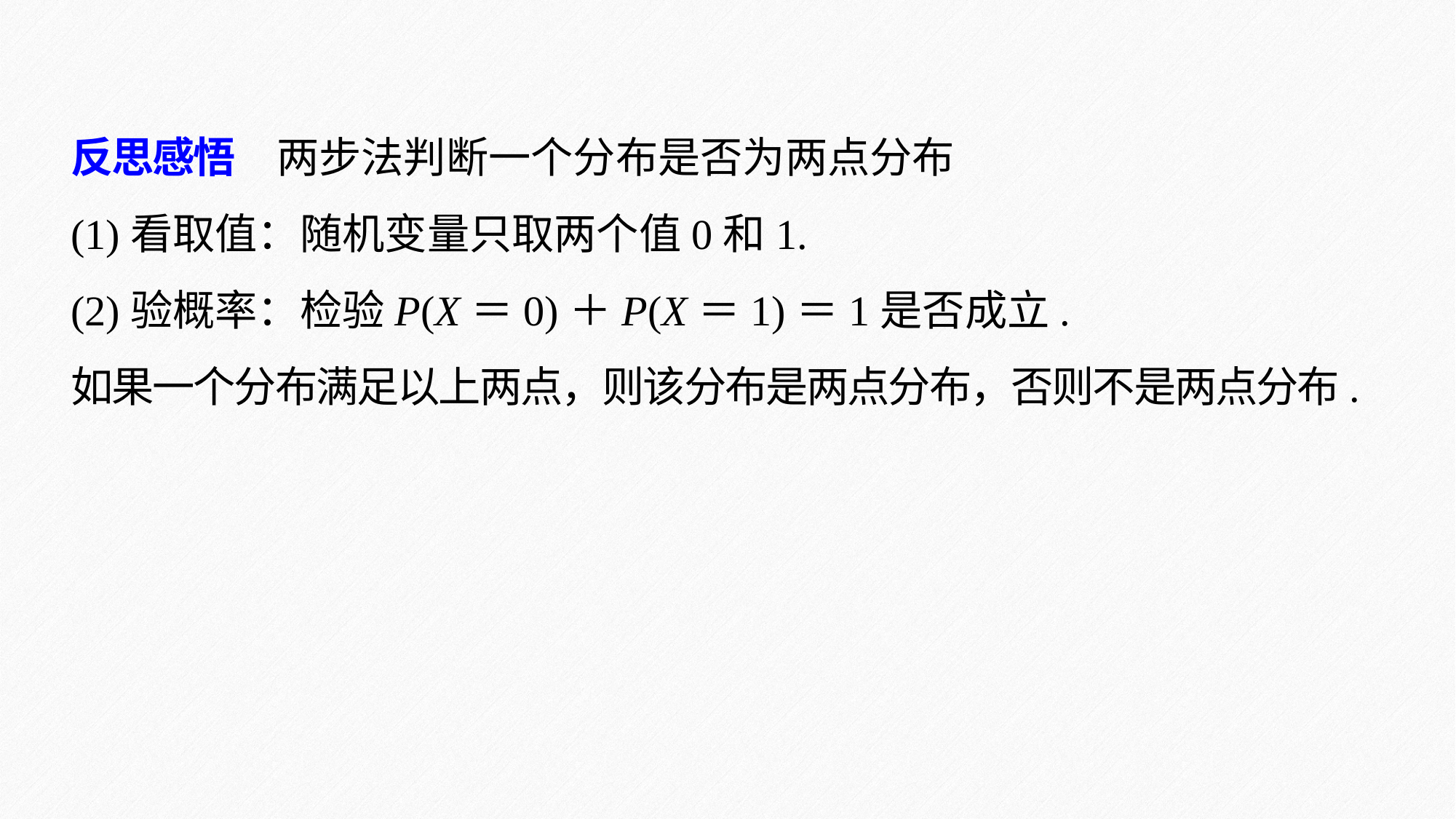

反思感悟　两步法判断一个分布是否为两点分布
(1)看取值：随机变量只取两个值0和1.
(2)验概率：检验P(X＝0)＋P(X＝1)＝1是否成立.
如果一个分布满足以上两点，则该分布是两点分布，否则不是两点分布.